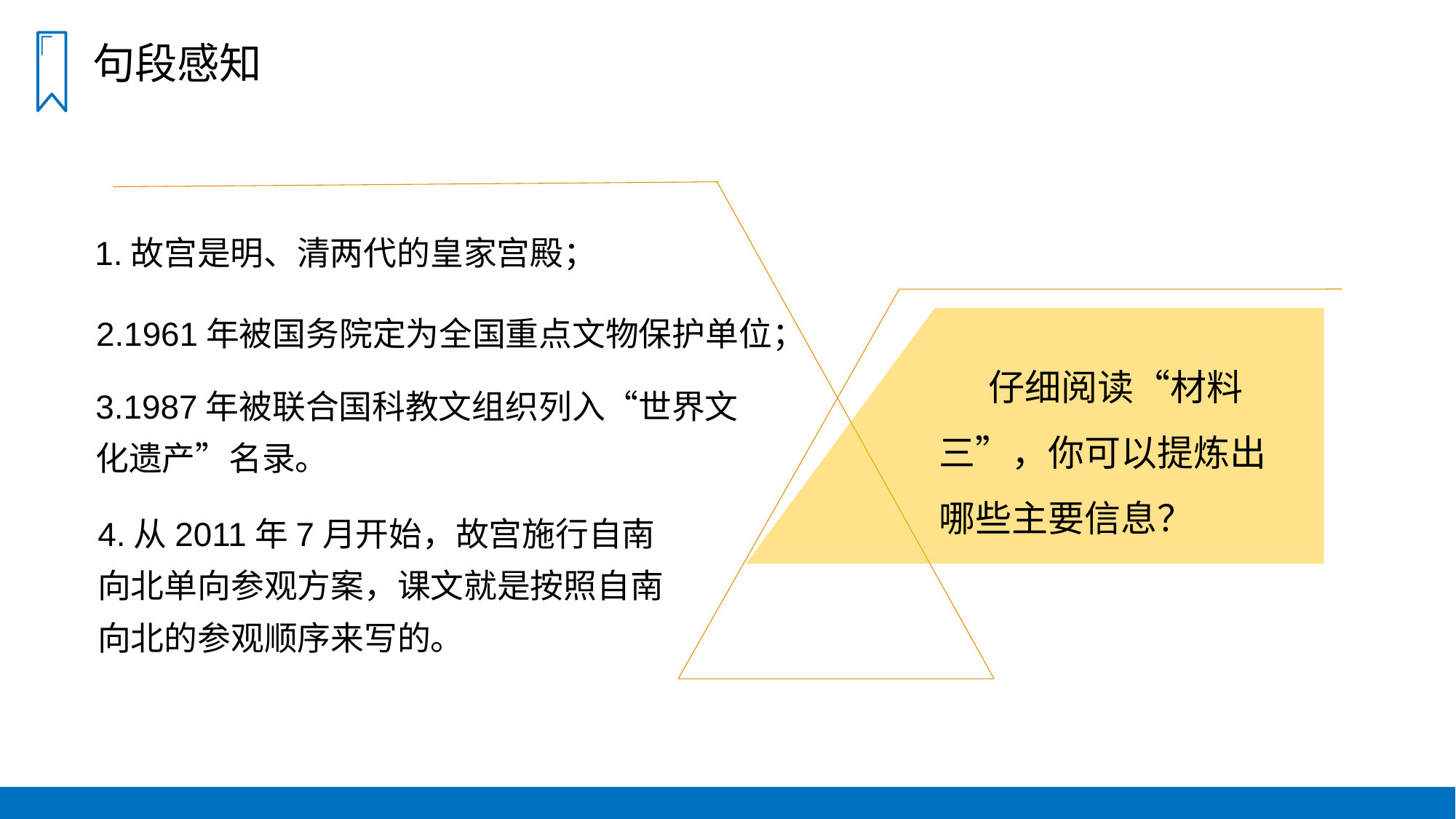

句段感知

1.故宫是明、清两代的皇家宫殿；
2.1961年被国务院定为全国重点文物保护单位；
     仔细阅读“材料三”，你可以提炼出哪些主要信息？
3.1987年被联合国科教文组织列入“世界文化遗产”名录。
4.从2011年7月开始，故宫施行自南向北单向参观方案，课文就是按照自南向北的参观顺序来写的。